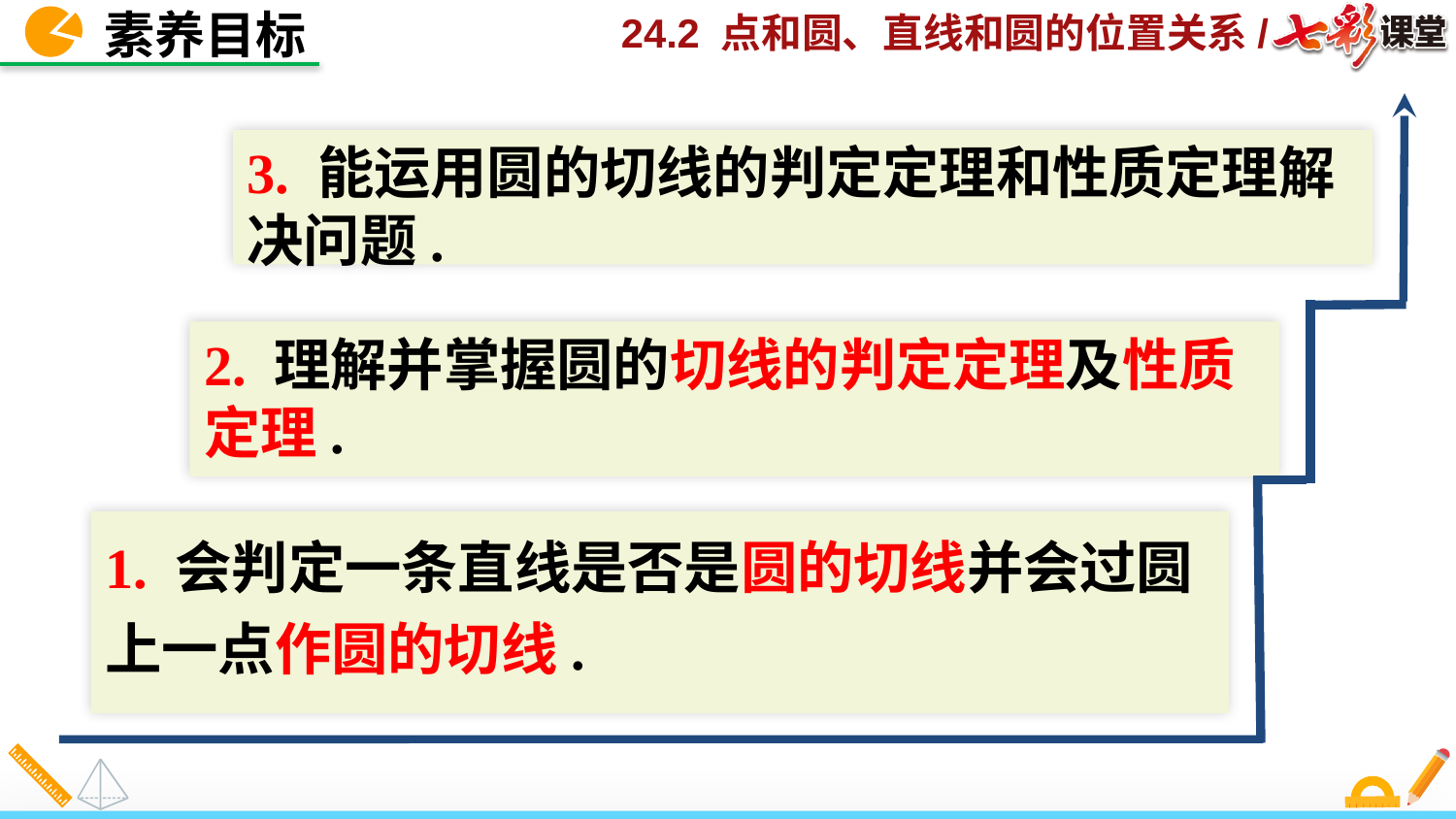

素养目标

3. 能运用圆的切线的判定定理和性质定理解决问题.

2. 理解并掌握圆的切线的判定定理及性质定理.
1. 会判定一条直线是否是圆的切线并会过圆上一点作圆的切线.